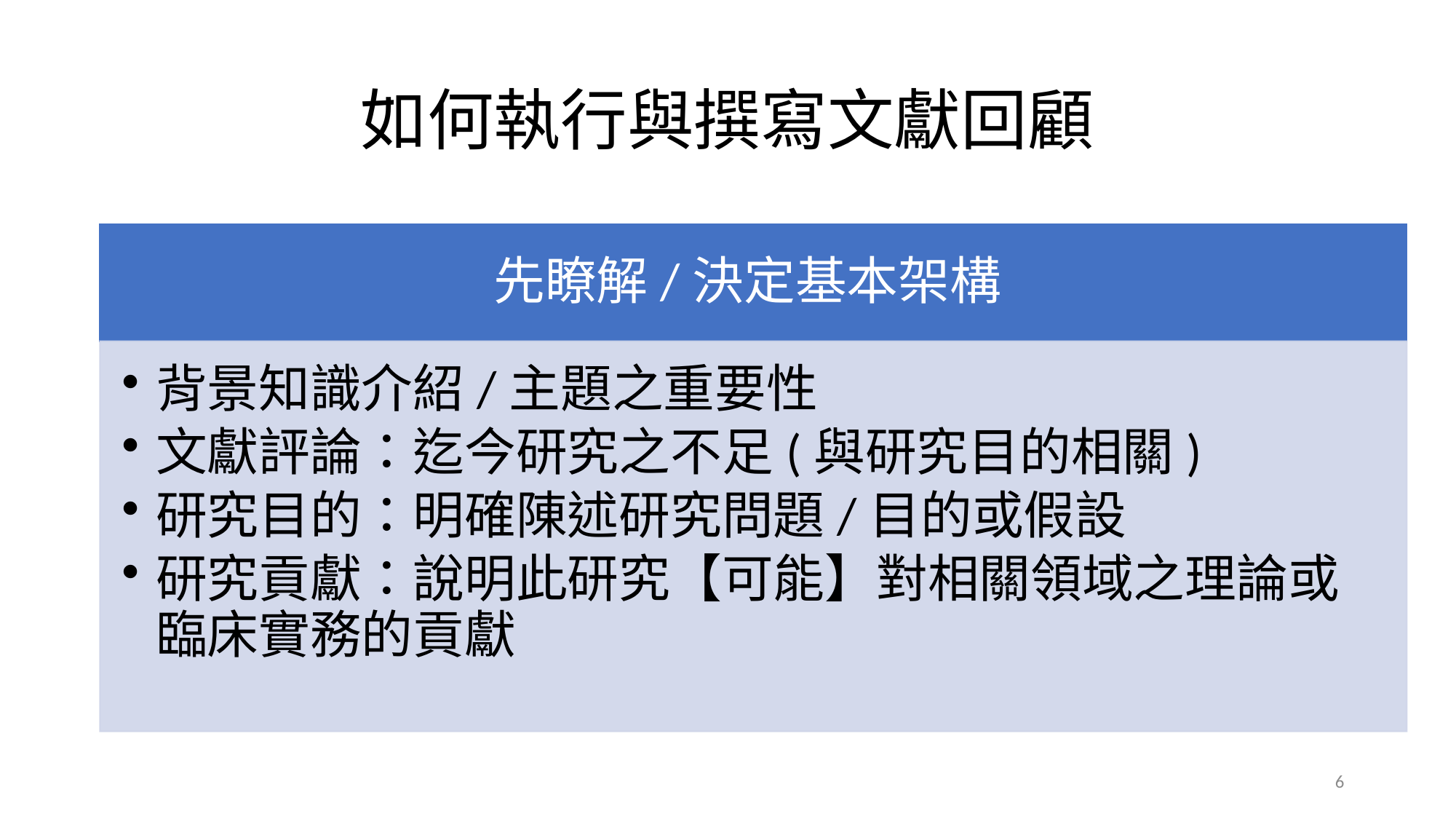

# 如何執行與撰寫文獻回顧
先瞭解/決定基本架構
背景知識介紹/主題之重要性
文獻評論：迄今研究之不足(與研究目的相關)
研究目的：明確陳述研究問題/目的或假設
研究貢獻：說明此研究【可能】對相關領域之理論或臨床實務的貢獻
6